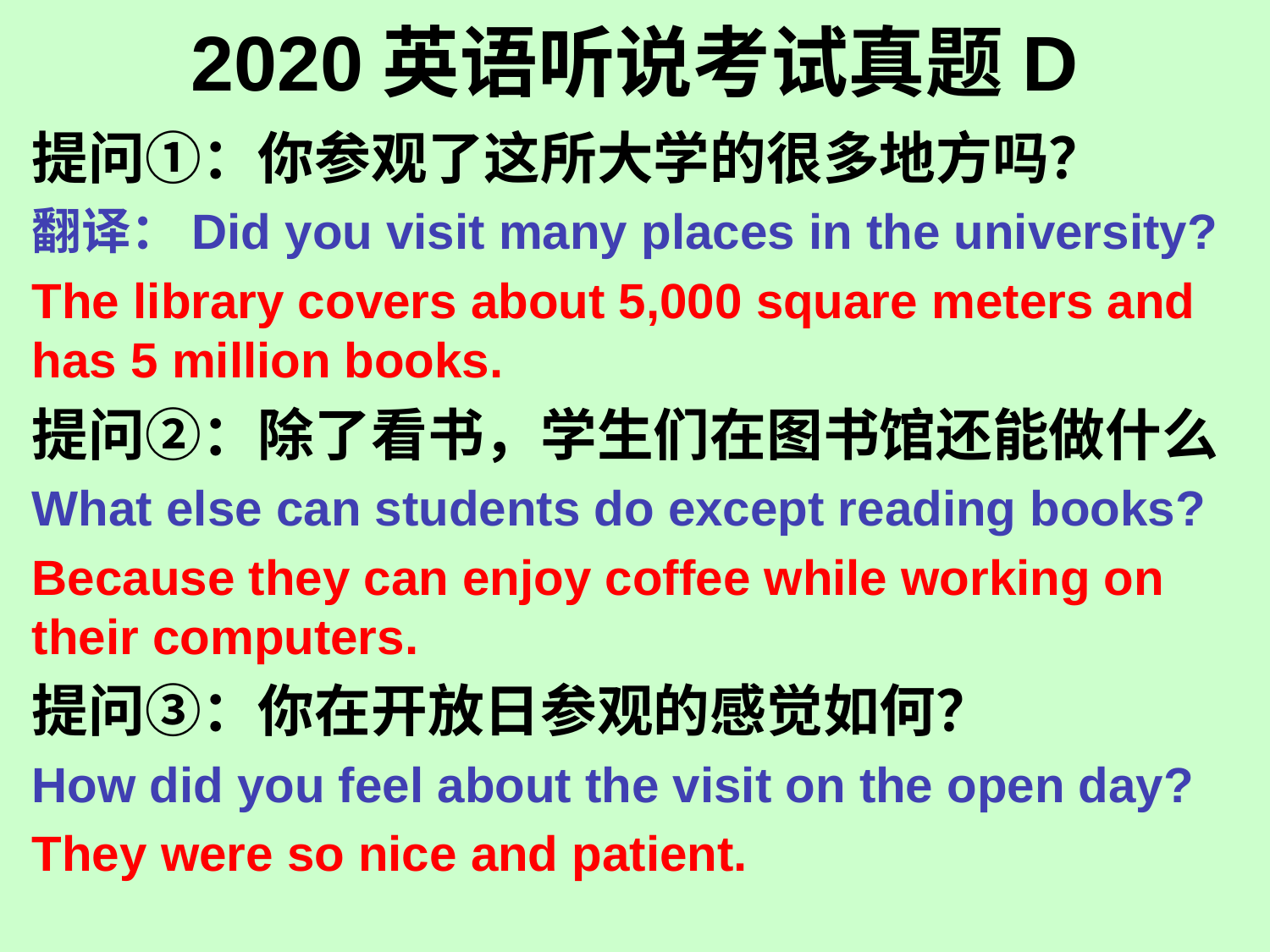

# 2020英语听说考试真题D
提问①：你参观了这所大学的很多地方吗？
翻译：Did you visit many places in the university?
The library covers about 5,000 square meters and has 5 million books.
提问②：除了看书，学生们在图书馆还能做什么
What else can students do except reading books?
Because they can enjoy coffee while working on their computers.
提问③：你在开放日参观的感觉如何？
How did you feel about the visit on the open day?
They were so nice and patient.